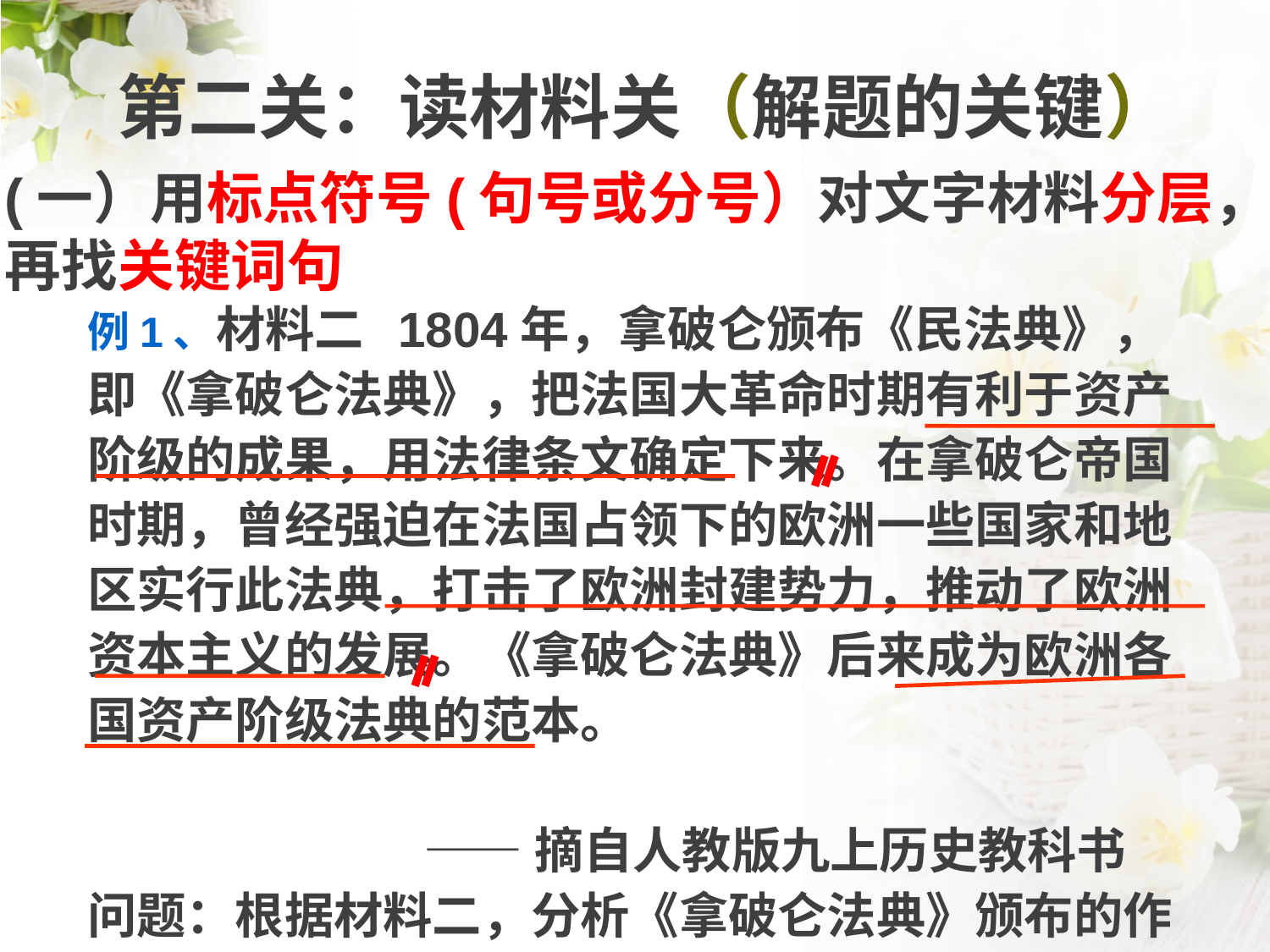

第二关：读材料关（解题的关键）
(一）用标点符号(句号或分号）对文字材料分层，
再找关键词句
例1、材料二  1804年，拿破仑颁布《民法典》，即《拿破仑法典》，把法国大革命时期有利于资产阶级的成果，用法律条文确定下来。在拿破仑帝国时期，曾经强迫在法国占领下的欧洲一些国家和地区实行此法典，打击了欧洲封建势力，推动了欧洲资本主义的发展。《拿破仑法典》后来成为欧洲各国资产阶级法典的范本。
                              ——摘自人教版九上历史教科书
问题：根据材料二，分析《拿破仑法典》颁布的作用。（3分）